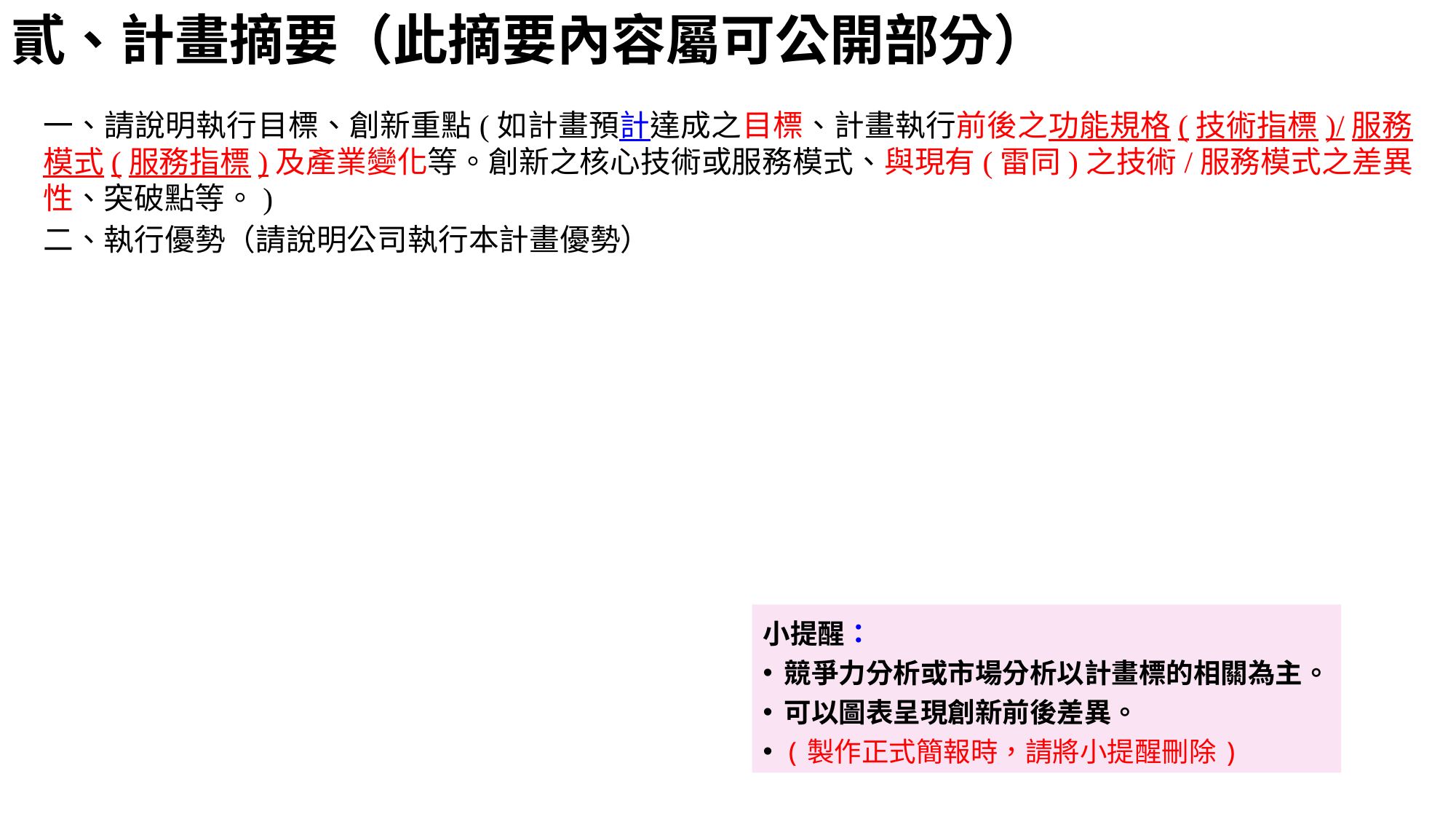

貳、計畫摘要（此摘要內容屬可公開部分）

一、請說明執行目標、創新重點(如計畫預計達成之目標、計畫執行前後之功能規格(技術指標)/服務模式(服務指標)及產業變化等。創新之核心技術或服務模式、與現有(雷同)之技術/服務模式之差異性、突破點等。)
二、執行優勢（請說明公司執行本計畫優勢）
小提醒：
競爭力分析或市場分析以計畫標的相關為主。
可以圖表呈現創新前後差異。
(製作正式簡報時，請將小提醒刪除)